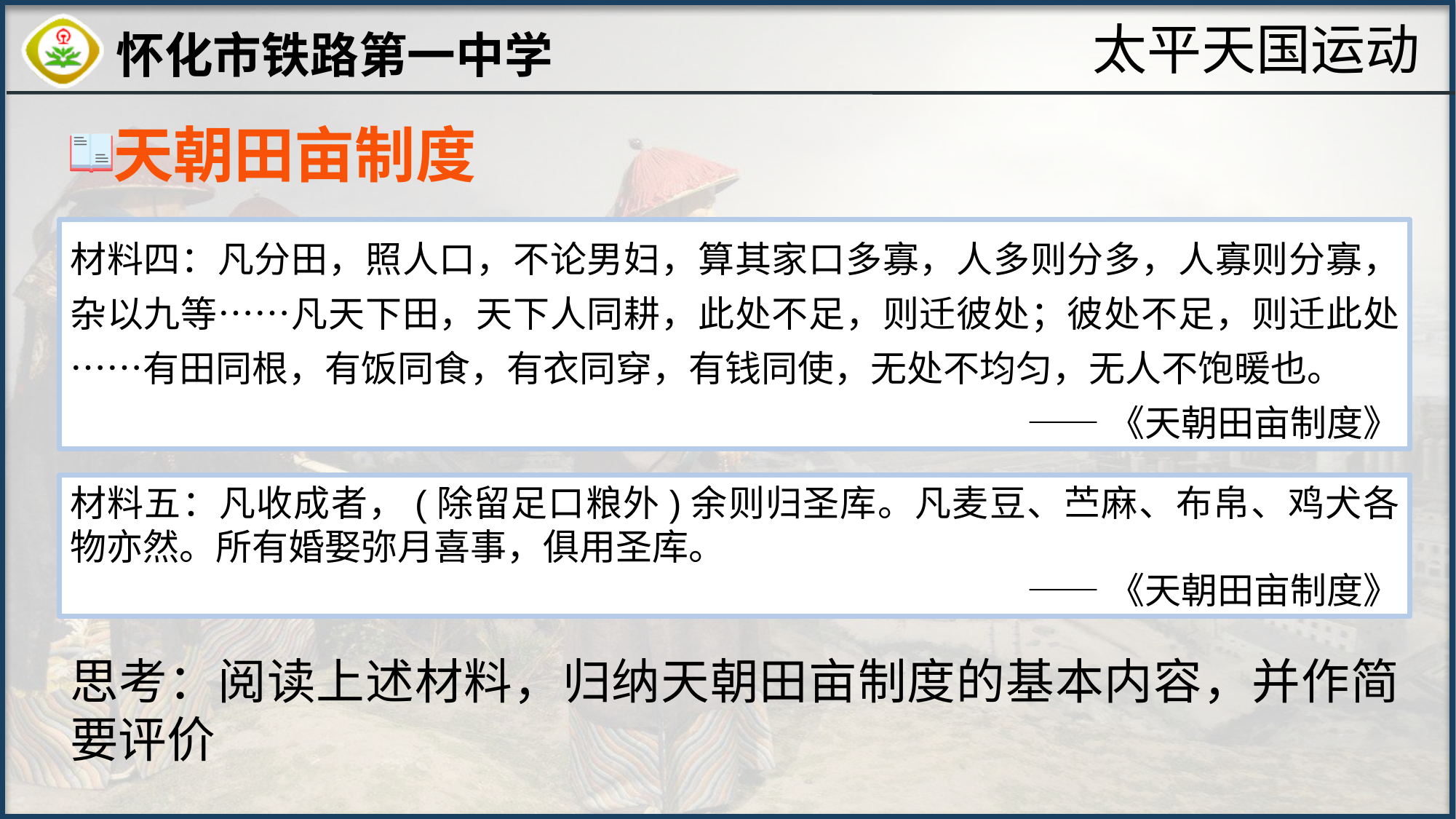

太平天国运动
天朝田亩制度
材料四：凡分田，照人口，不论男妇，算其家口多寡，人多则分多，人寡则分寡，杂以九等……凡天下田，天下人同耕，此处不足，则迁彼处；彼处不足，则迁此处……有田同根，有饭同食，有衣同穿，有钱同使，无处不均匀，无人不饱暖也。
——《天朝田亩制度》
材料五：凡收成者，(除留足口粮外)余则归圣库。凡麦豆、苎麻、布帛、鸡犬各物亦然。所有婚娶弥月喜事，俱用圣库。
——《天朝田亩制度》
思考：阅读上述材料，归纳天朝田亩制度的基本内容，并作简要评价